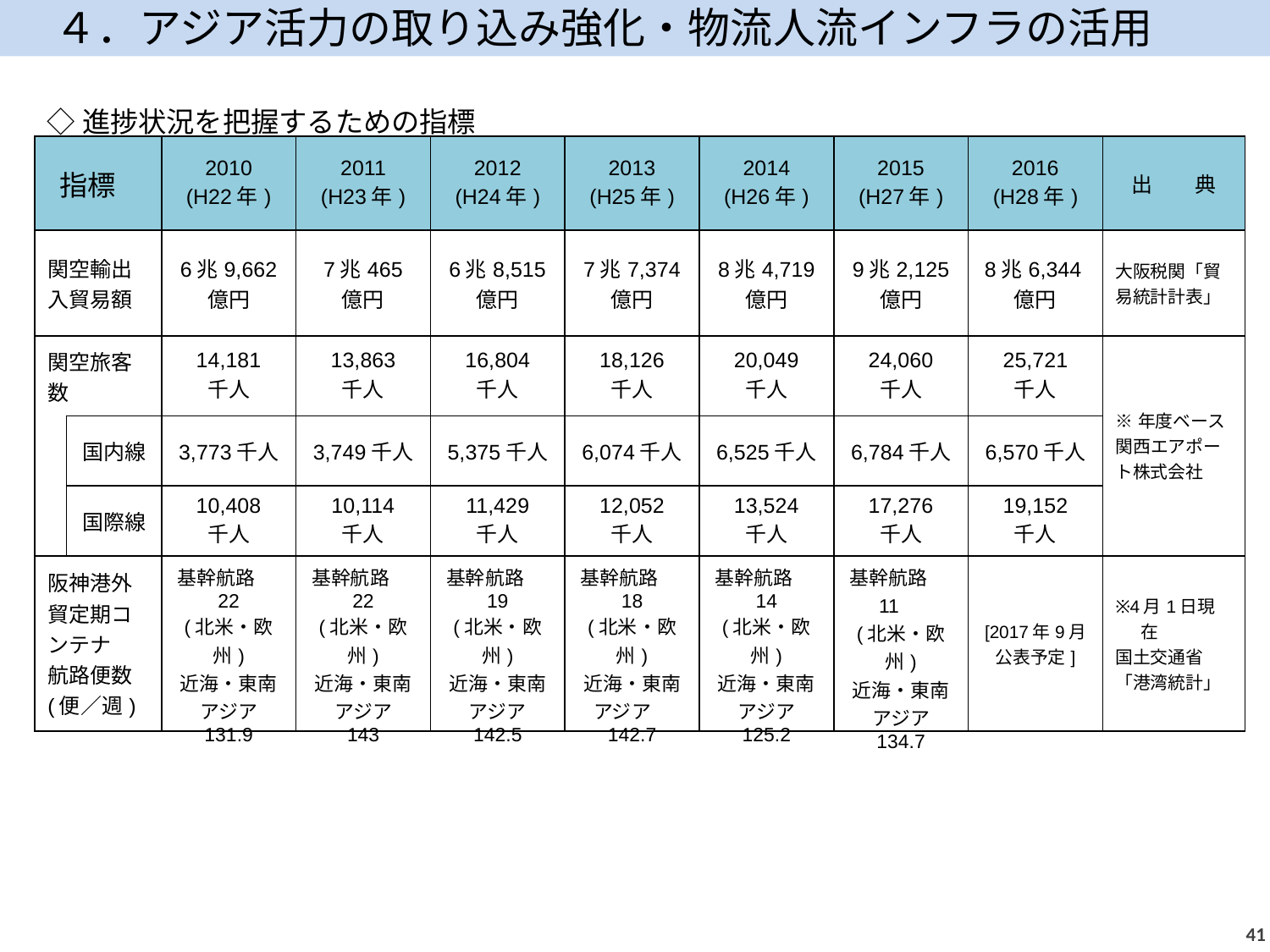

４．アジア活力の取り込み強化・物流人流インフラの活用
◇進捗状況を把握するための指標
| 指標 |  | 2010 (H22年) | 2011 (H23年) | 2012 (H24年) | 2013 (H25年) | 2014 (H26年) | 2015 (H27年) | 2016 (H28年) | 出　　典 |
| --- | --- | --- | --- | --- | --- | --- | --- | --- | --- |
| 関空輸出入貿易額 |  | 6兆9,662 億円 | 7兆465 億円 | 6兆8,515 億円 | 7兆7,374 億円 | 8兆4,719 億円 | 9兆2,125 億円 | 8兆6,344億円 | 大阪税関「貿易統計計表」 |
| 関空旅客数 |  | 14,181 千人 | 13,863 千人 | 16,804 千人 | 18,126 千人 | 20,049 千人 | 24,060 千人 | 25,721 千人 | ※年度ベース 関西エアポート株式会社 |
|  | 国内線 | 3,773千人 | 3,749千人 | 5,375千人 | 6,074千人 | 6,525千人 | 6,784千人 | 6,570千人 |  |
|  | 国際線 | 10,408 千人 | 10,114 千人 | 11,429 千人 | 12,052 千人 | 13,524 千人 | 17,276 千人 | 19,152 千人 |  |
| 阪神港外貿定期コンテナ 航路便数 (便／週) |  | 基幹航路　22 (北米・欧州) 近海・東南アジア 131.9 | 基幹航路　22 (北米・欧州) 近海・東南アジア 143 | 基幹航路　19 (北米・欧州) 近海・東南アジア 142.5 | 基幹航路　18 (北米・欧州) 近海・東南アジア　 142.7 | 基幹航路　14 (北米・欧州) 近海・東南アジア 125.2 | 基幹航路　11　 (北米・欧州) 近海・東南アジア 134.7 | [2017年9月公表予定] | ※4月1日現在 国土交通省「港湾統計」 |
41